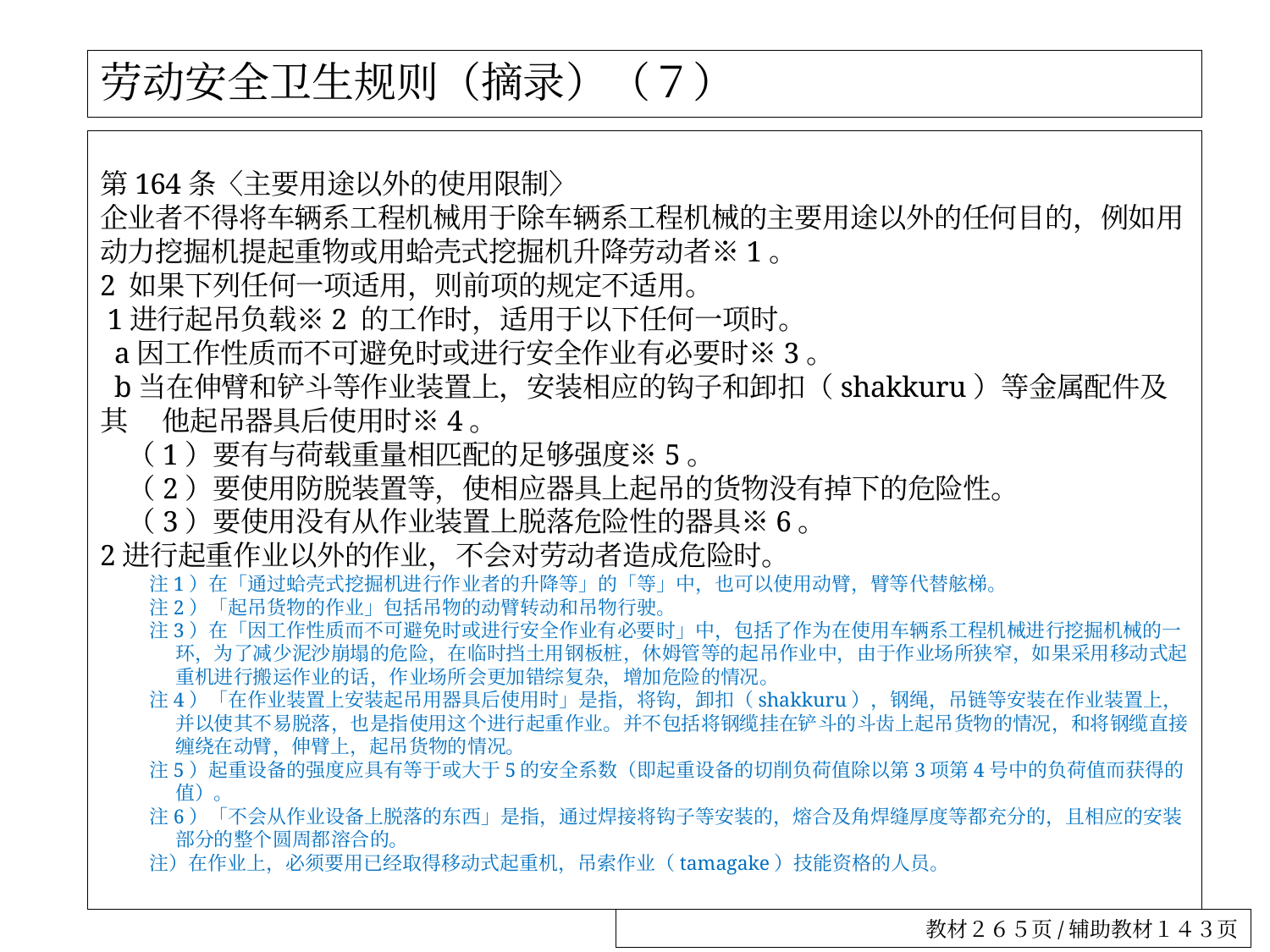

# 劳动安全卫生规则（摘录）（７）
第164条〈主要用途以外的使用限制〉
企业者不得将车辆系工程机械用于除车辆系工程机械的主要用途以外的任何目的，例如用动力挖掘机提起重物或用蛤壳式挖掘机升降劳动者※1。
2 如果下列任何一项适用，则前项的规定不适用。
 1进行起吊负载※2 的工作时，适用于以下任何一项时。
  a因工作性质而不可避免时或进行安全作业有必要时※3。
  b当在伸臂和铲斗等作业装置上，安装相应的钩子和卸扣（shakkuru）等金属配件及其     他起吊器具后使用时※4。
   （1）要有与荷载重量相匹配的足够强度※5。
   （2）要使用防脱装置等，使相应器具上起吊的货物没有掉下的危险性。
   （3）要使用没有从作业装置上脱落危险性的器具※6。
2进行起重作业以外的作业，不会对劳动者造成危险时。
注1）在「通过蛤壳式挖掘机进行作业者的升降等」的「等」中，也可以使用动臂，臂等代替舷梯。
注2）「起吊货物的作业」包括吊物的动臂转动和吊物行驶。
注3）在「因工作性质而不可避免时或进行安全作业有必要时」中，包括了作为在使用车辆系工程机械进行挖掘机械的一环，为了减少泥沙崩塌的危险，在临时挡土用钢板桩，休姆管等的起吊作业中，由于作业场所狭窄，如果采用移动式起重机进行搬运作业的话，作业场所会更加错综复杂，增加危险的情况。
注4）「在作业装置上安装起吊用器具后使用时」是指，将钩，卸扣（shakkuru），钢绳，吊链等安装在作业装置上，并以使其不易脱落，也是指使用这个进行起重作业。并不包括将钢缆挂在铲斗的斗齿上起吊货物的情况，和将钢缆直接缠绕在动臂，伸臂上，起吊货物的情况。
注5）起重设备的强度应具有等于或大于5的安全系数（即起重设备的切削负荷值除以第3项第4号中的负荷值而获得的值）。
注6）「不会从作业设备上脱落的东西」是指，通过焊接将钩子等安装的，熔合及角焊缝厚度等都充分的，且相应的安装部分的整个圆周都溶合的。
注）在作业上，必须要用已经取得移动式起重机，吊索作业（tamagake）技能资格的人员。
教材２６５页/辅助教材１４３页